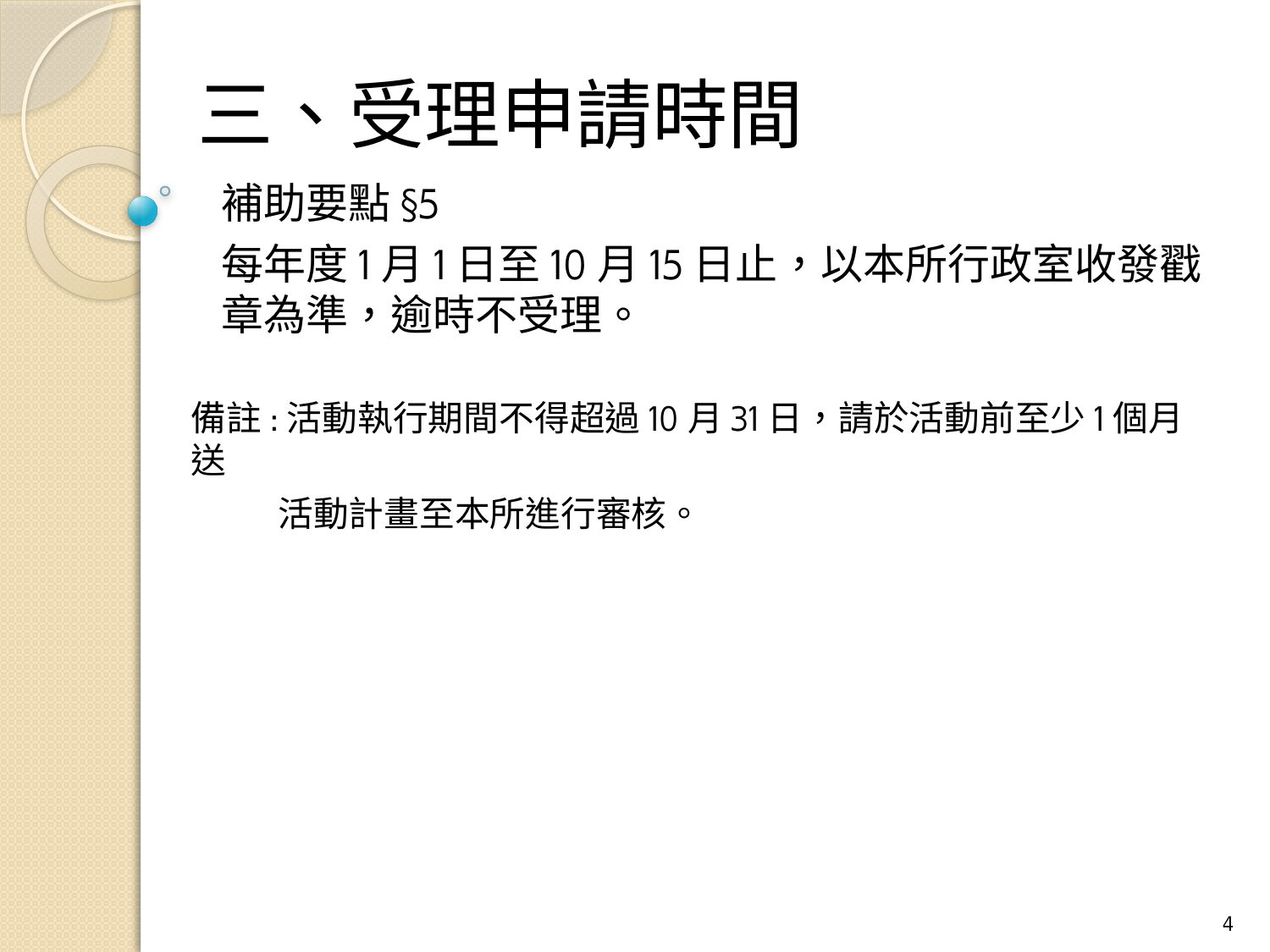

# 三、受理申請時間
補助要點§5
每年度1月1日至10月15日止，以本所行政室收發戳章為準，逾時不受理。

備註:活動執行期間不得超過10月31日，請於活動前至少1個月送
          活動計畫至本所進行審核。
4